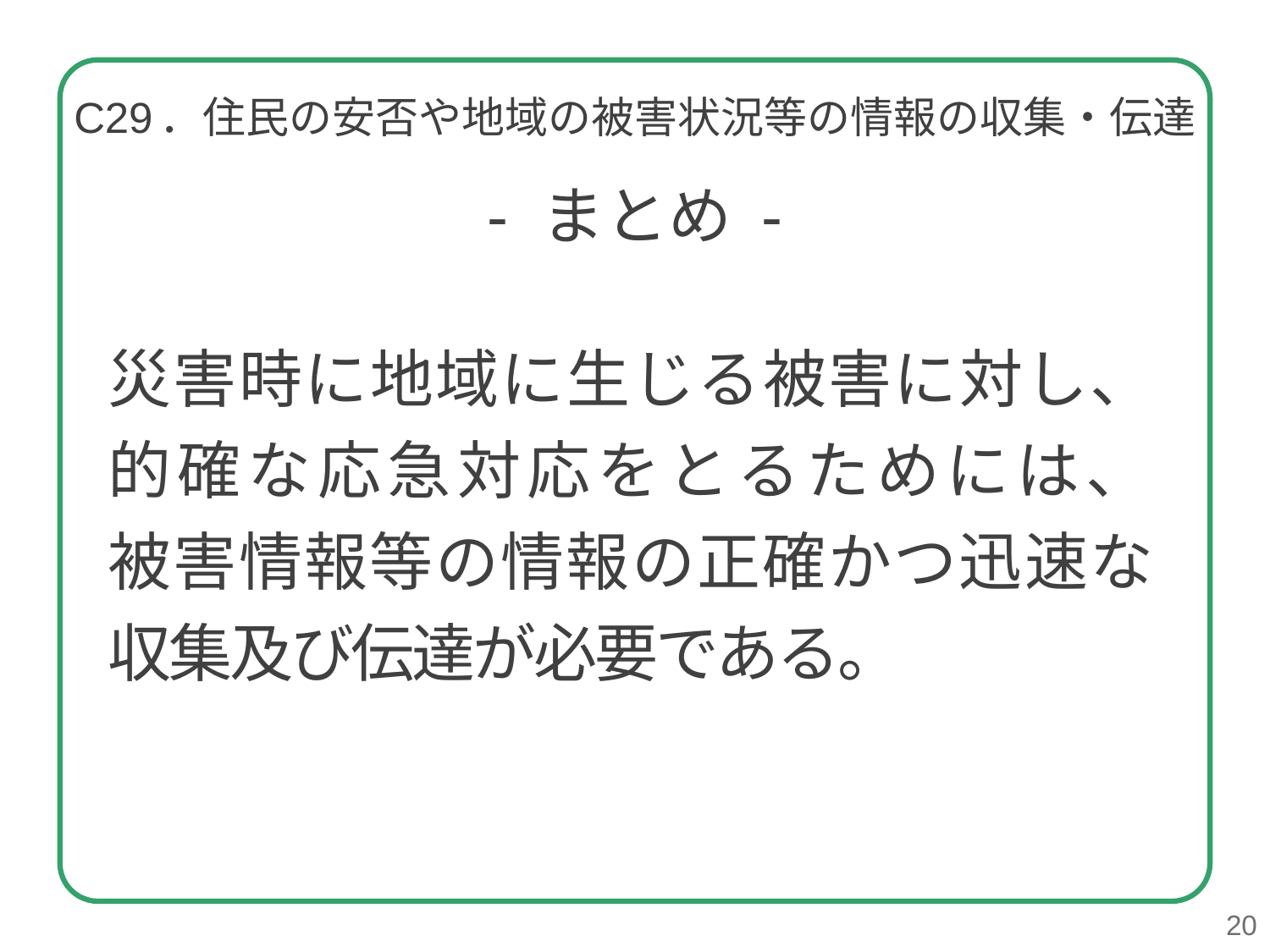

C29．住民の安否や地域の被害状況等の情報の収集・伝達
災害時に地域に生じる被害に対し、
的確な応急対応をとるためには、
被害情報等の情報の正確かつ迅速な
収集及び伝達が必要である。

20